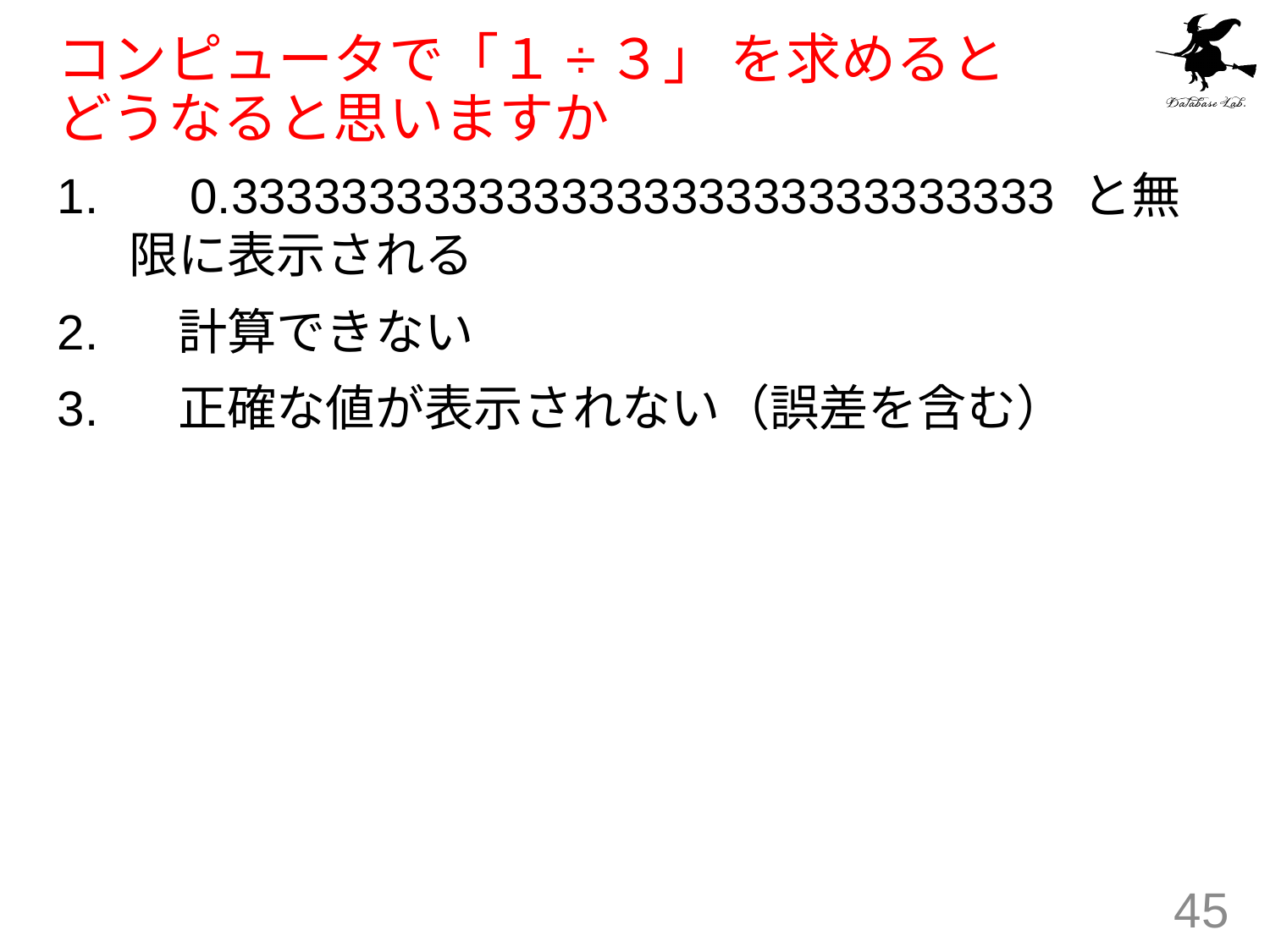

# コンピュータで「１÷３」 を求めると どうなると思いますか
　0.333333333333333333333333333333 と無限に表示される
　計算できない
　正確な値が表示されない（誤差を含む）

45